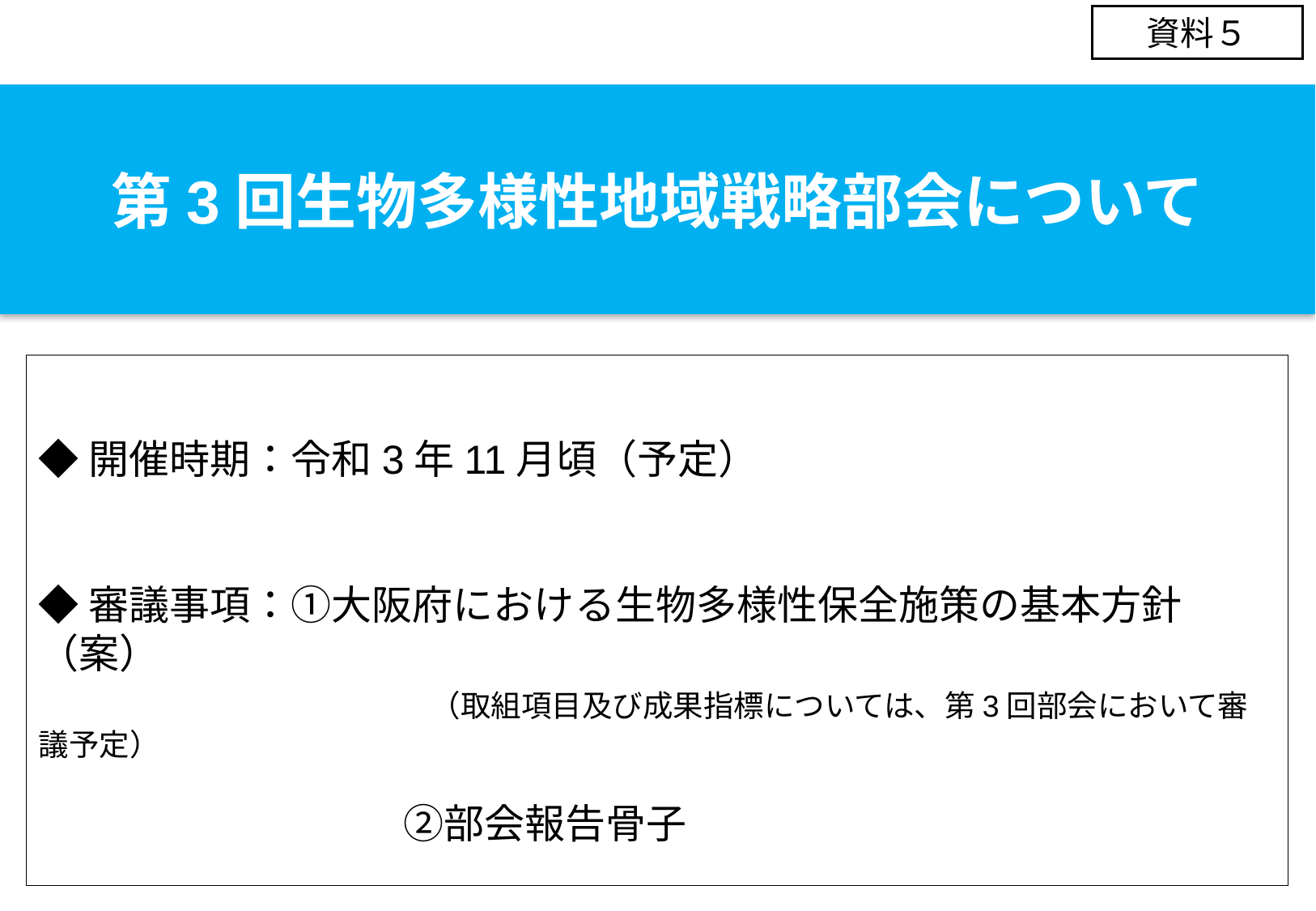

資料５
# 第3回生物多様性地域戦略部会について

◆開催時期：令和3年11月頃（予定）

◆審議事項：①大阪府における生物多様性保全施策の基本方針（案）
　　　　　　　　　   （取組項目及び成果指標については、第3回部会において審議予定）

　　　　　　　　　②部会報告骨子